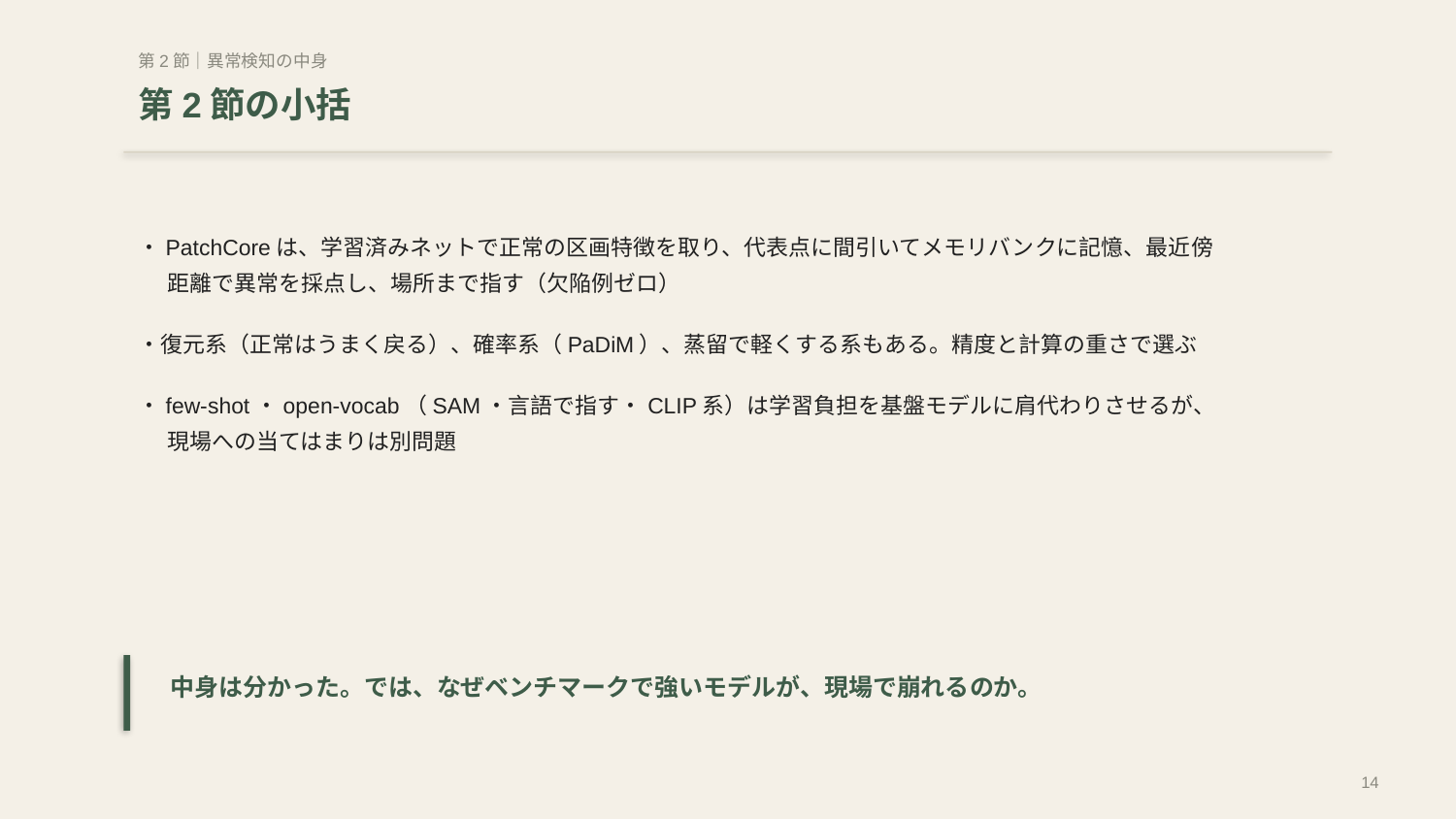

第2節｜異常検知の中身
第2節の小括

・PatchCoreは、学習済みネットで正常の区画特徴を取り、代表点に間引いてメモリバンクに記憶、最近傍距離で異常を採点し、場所まで指す（欠陥例ゼロ）
・復元系（正常はうまく戻る）、確率系（PaDiM）、蒸留で軽くする系もある。精度と計算の重さで選ぶ
・few-shot・open-vocab（SAM・言語で指す・CLIP系）は学習負担を基盤モデルに肩代わりさせるが、現場への当てはまりは別問題

中身は分かった。では、なぜベンチマークで強いモデルが、現場で崩れるのか。
14